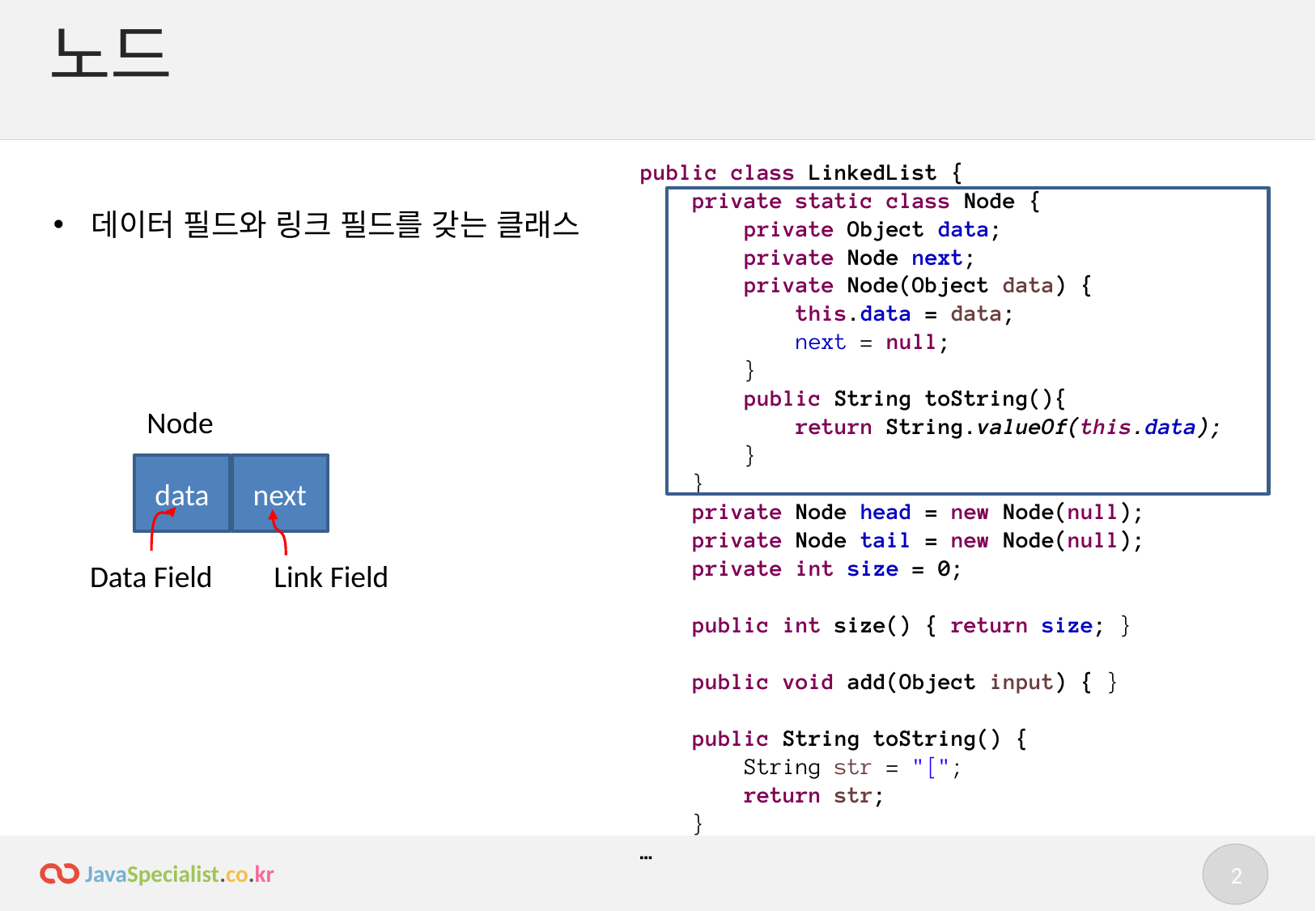

# 노드

public class LinkedList {
    private static class Node {
        private Object data;
        private Node next;
        private Node(Object data) {
            this.data = data;
            next = null;
        }
        public String toString(){
            return String.valueOf(this.data);
        }
    }
    private Node head = new Node(null);
    private Node tail = new Node(null);
    private int size = 0;

    public int size() { return size; }

    public void add(Object input) { }

    public String toString() {
        String str = "[";
        return str;
    }
…

데이터 필드와 링크 필드를 갖는 클래스
Node
data
next
Data Field
Link Field